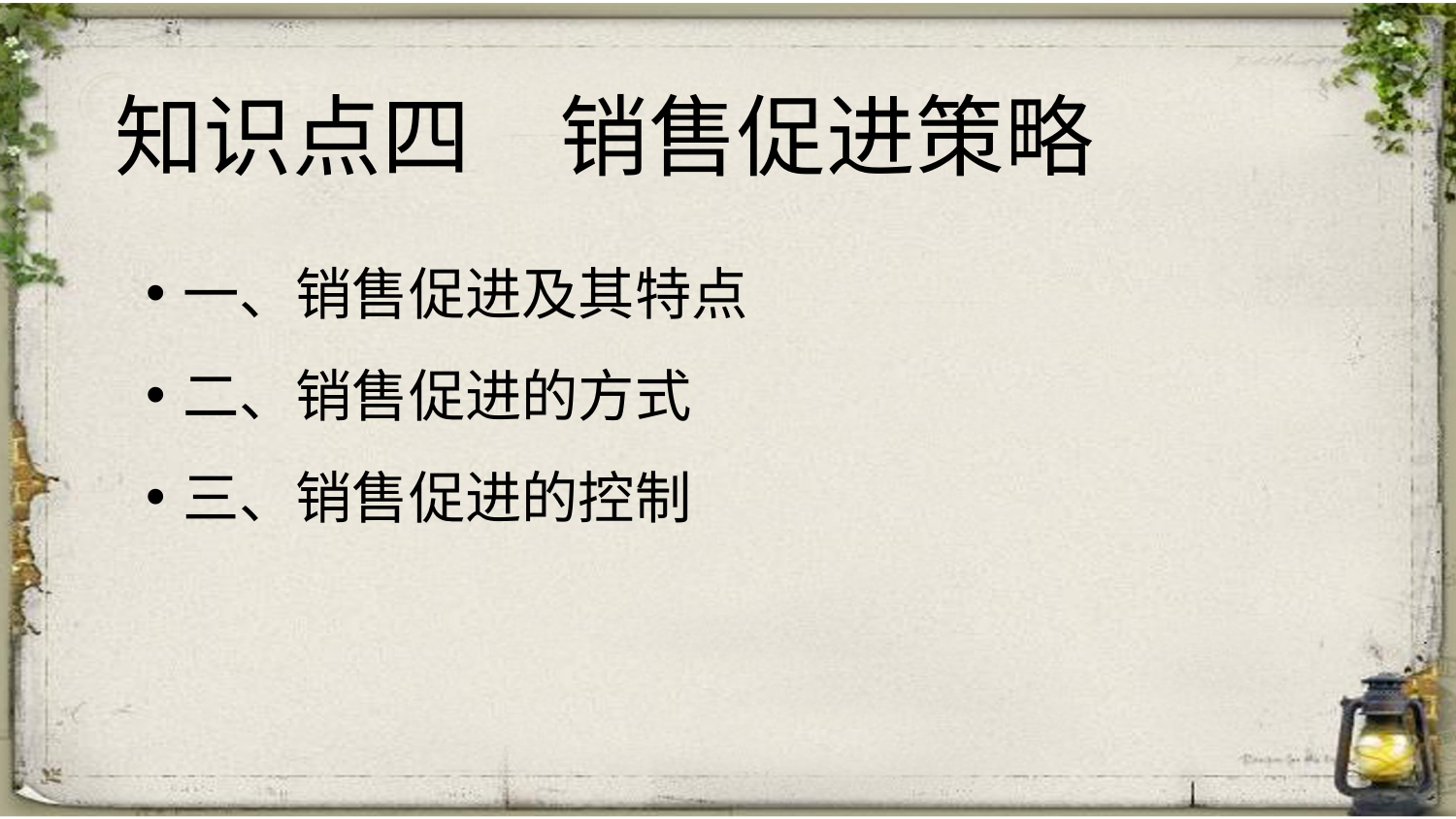

# 知识点四　销售促进策略
一、销售促进及其特点
二、销售促进的方式
三、销售促进的控制